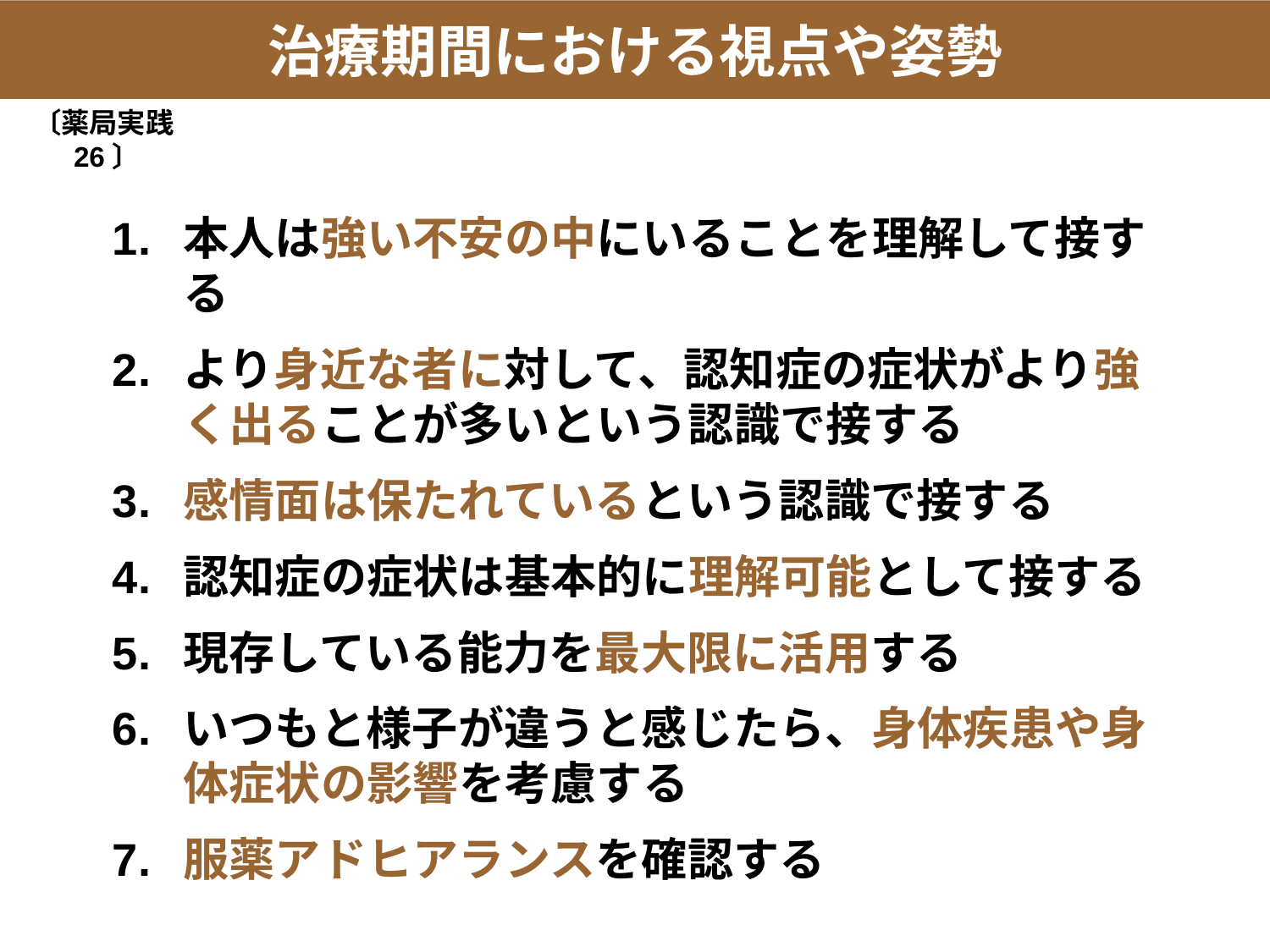

治療期間における視点や姿勢

〔薬局実践26〕
本人は強い不安の中にいることを理解して接する
より身近な者に対して、認知症の症状がより強く出ることが多いという認識で接する
感情面は保たれているという認識で接する
認知症の症状は基本的に理解可能として接する
現存している能力を最大限に活用する
いつもと様子が違うと感じたら、身体疾患や身体症状の影響を考慮する
服薬アドヒアランスを確認する